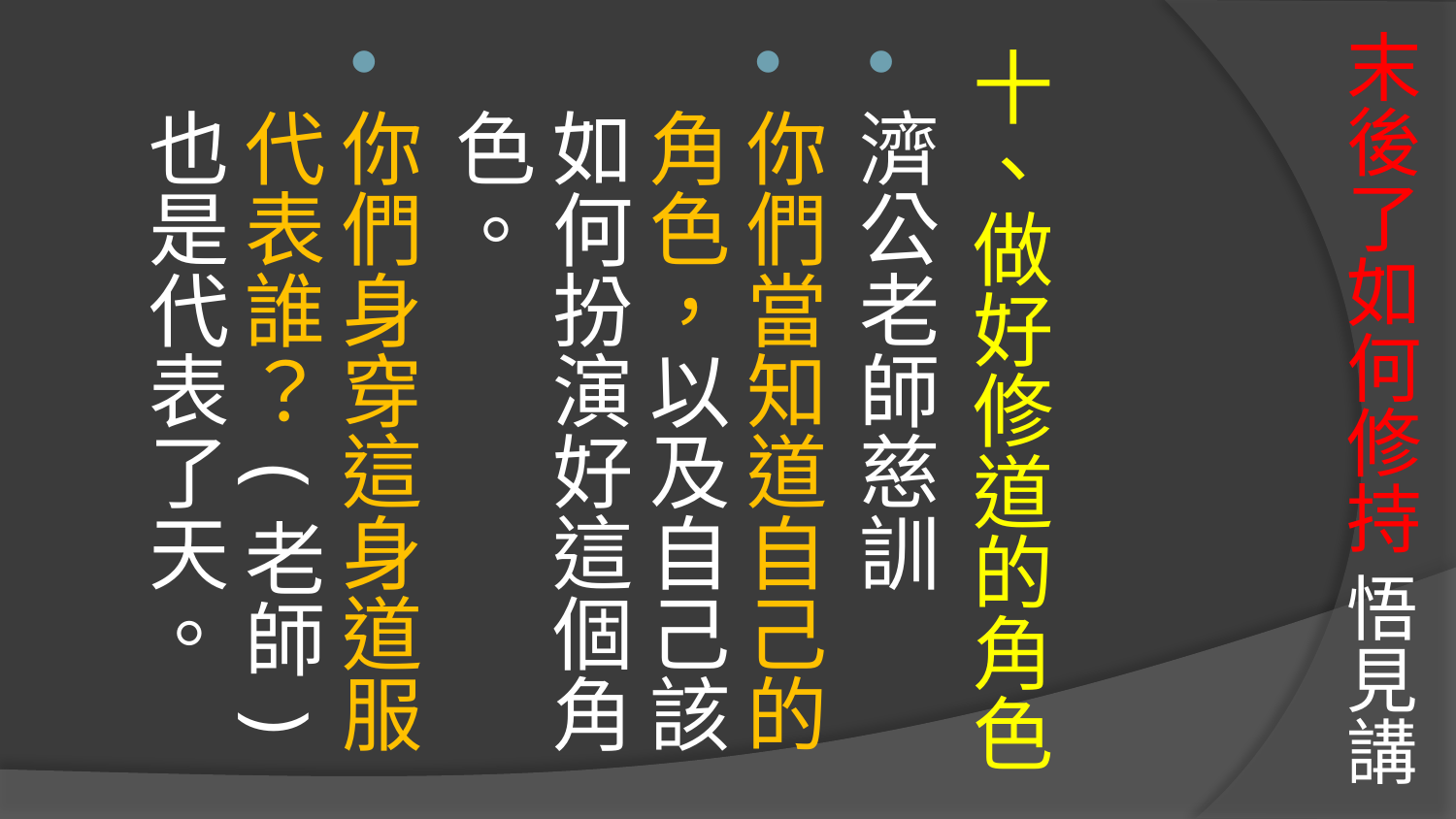

# 末後了如何修持 悟見講
十、做好修道的角色
濟公老師慈訓
你們當知道自己的角色，以及自己該如何扮演好這個角色。
你們身穿這身道服代表誰？(老師)也是代表了天。